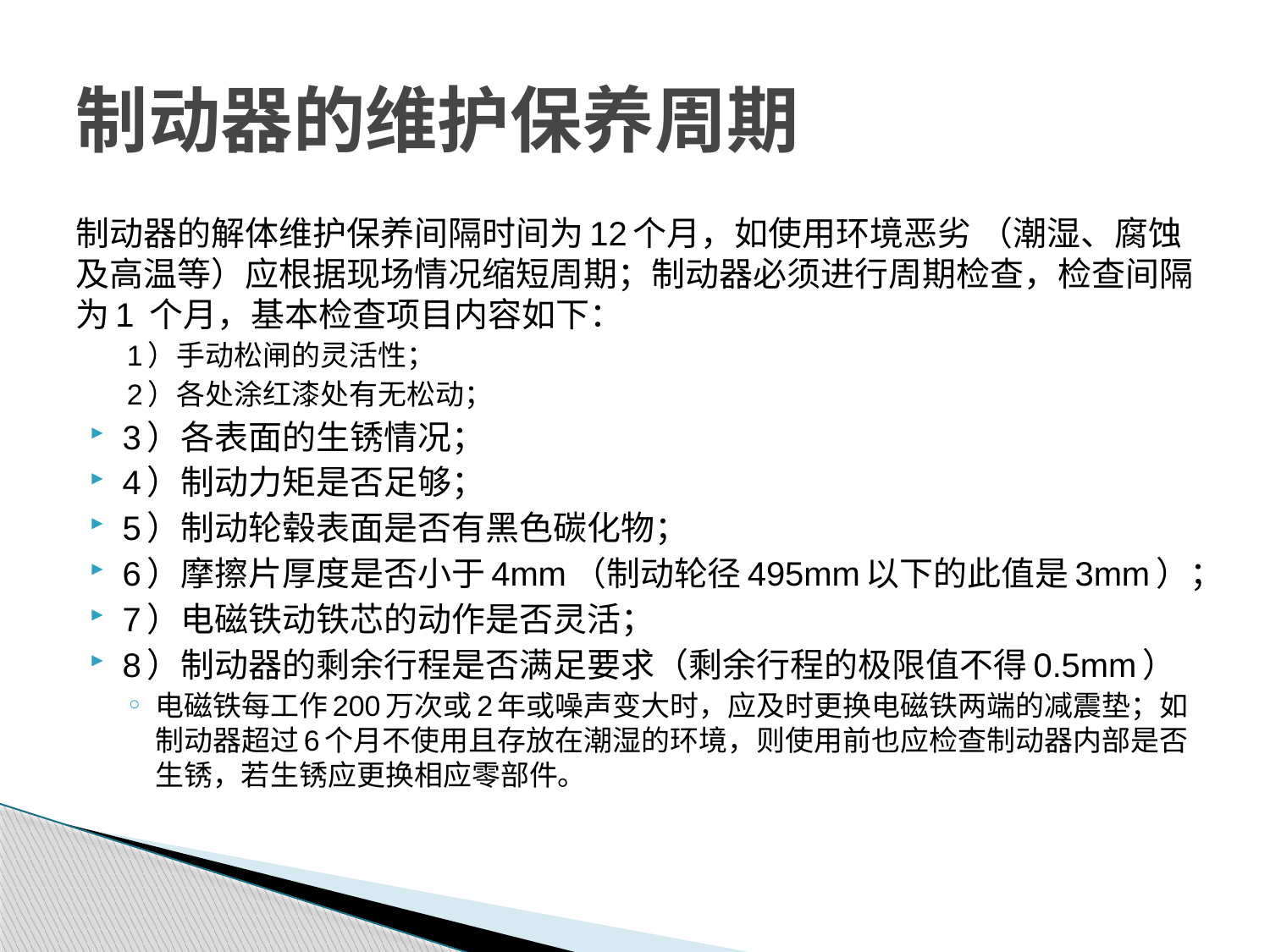

# 制动器的维护保养周期
制动器的解体维护保养间隔时间为12个月，如使用环境恶劣 （潮湿、腐蚀 及高温等）应根据现场情况缩短周期；制动器必须进行周期检查，检查间隔为1 个月，基本检查项目内容如下：
1）手动松闸的灵活性；
2）各处涂红漆处有无松动；
3）各表面的生锈情况；
4）制动力矩是否足够；
5）制动轮毂表面是否有黑色碳化物；
6）摩擦片厚度是否小于4mm（制动轮径495mm以下的此值是3mm）；
7）电磁铁动铁芯的动作是否灵活；
8）制动器的剩余行程是否满足要求（剩余行程的极限值不得0.5mm）
电磁铁每工作200万次或2年或噪声变大时，应及时更换电磁铁两端的减震垫；如制动器超过6个月不使用且存放在潮湿的环境，则使用前也应检查制动器内部是否生锈，若生锈应更换相应零部件。